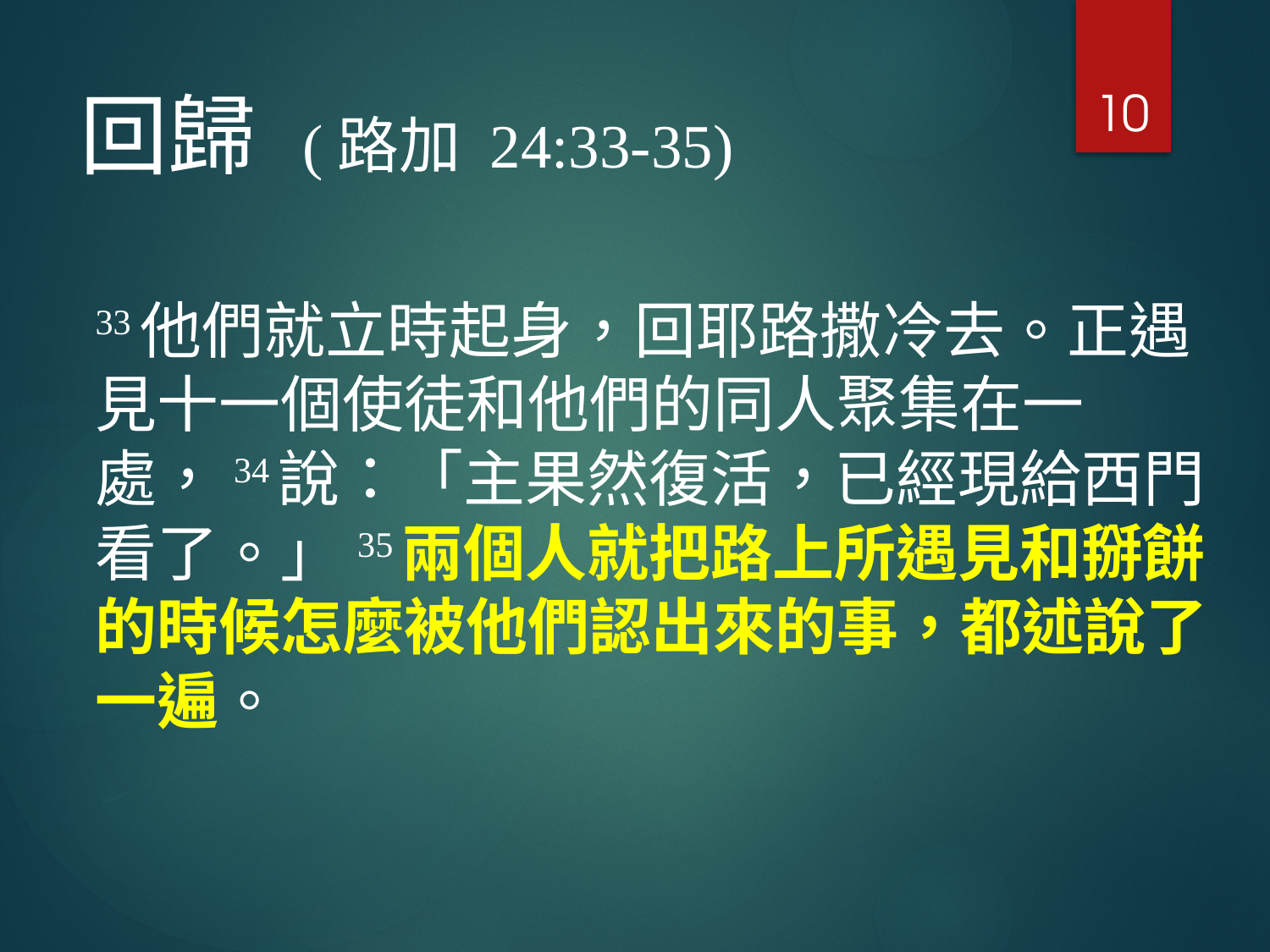

10
# 回歸 (路加 24:33-35)
33他們就立時起身，回耶路撒冷去。正遇見十一個使徒和他們的同人聚集在一處，34說：「主果然復活，已經現給西門看了。」35兩個人就把路上所遇見和掰餅的時候怎麼被他們認出來的事，都述說了一遍。